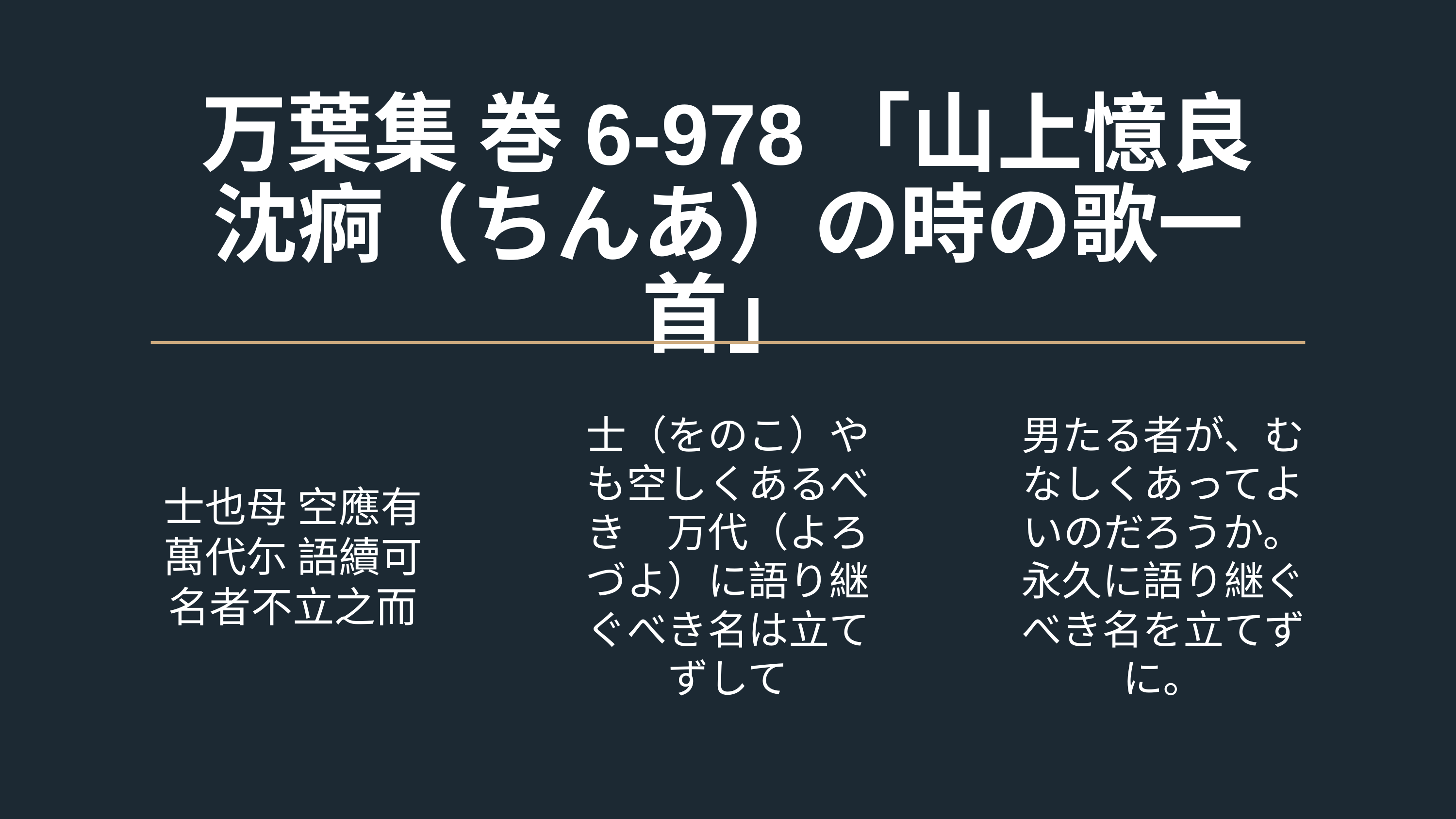

万葉集 巻6-978「山上憶良 沈痾（ちんあ）の時の歌一首」

士（をのこ）やも空しくあるべき　万代（よろづよ）に語り継ぐべき名は立てずして
男たる者が、むなしくあってよいのだろうか。永久に語り継ぐべき名を立てずに。
士也母 空應有 萬代尓 語續可 名者不立之而